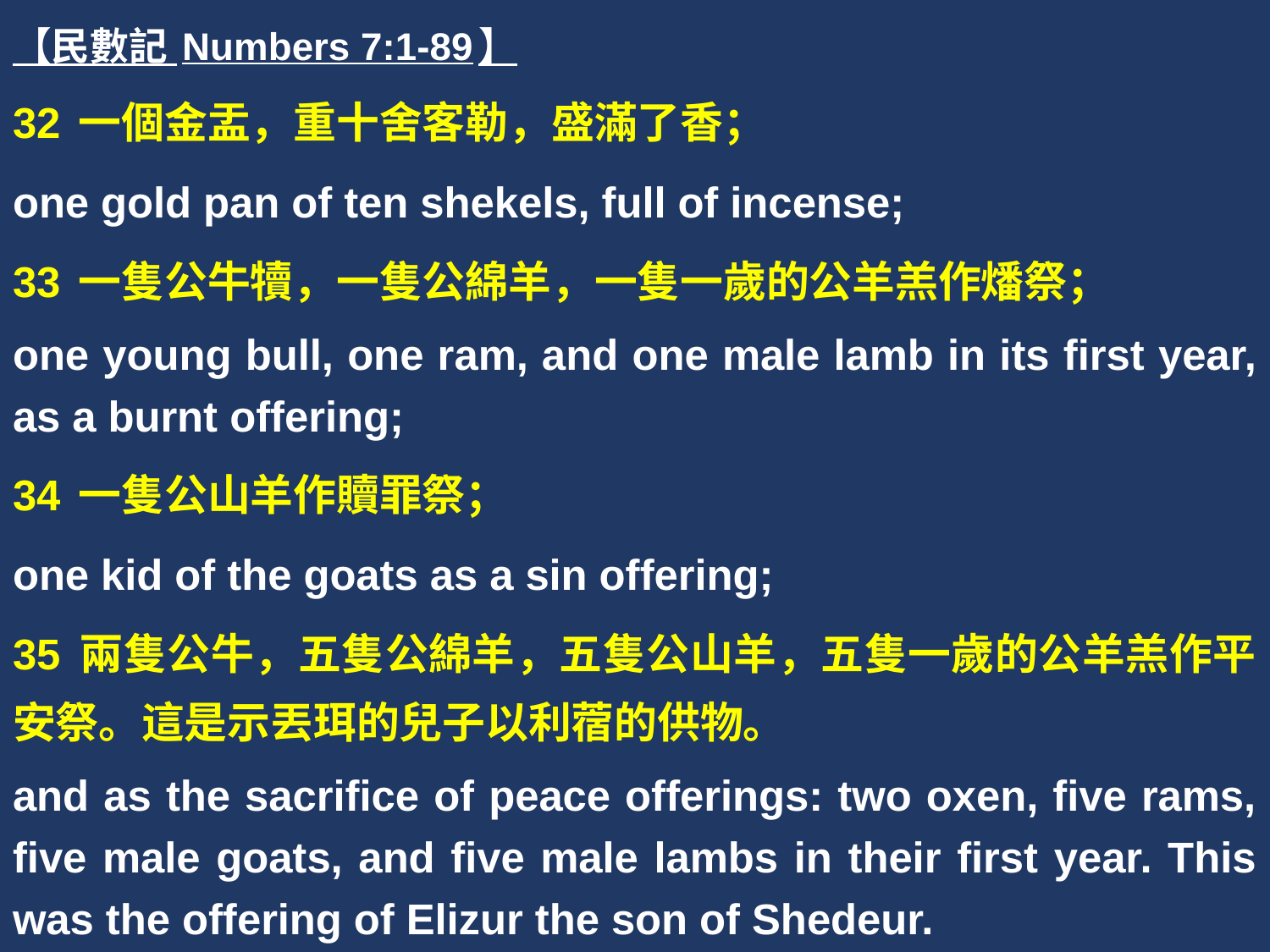

【民數記 Numbers 7:1-89】
32 一個金盂，重十舍客勒，盛滿了香；
one gold pan of ten shekels, full of incense;
33 一隻公牛犢，一隻公綿羊，一隻一歲的公羊羔作燔祭；
one young bull, one ram, and one male lamb in its first year, as a burnt offering;
34 一隻公山羊作贖罪祭；
one kid of the goats as a sin offering;
35 兩隻公牛，五隻公綿羊，五隻公山羊，五隻一歲的公羊羔作平安祭。這是示丟珥的兒子以利蓿的供物。
and as the sacrifice of peace offerings: two oxen, five rams, five male goats, and five male lambs in their first year. This was the offering of Elizur the son of Shedeur.